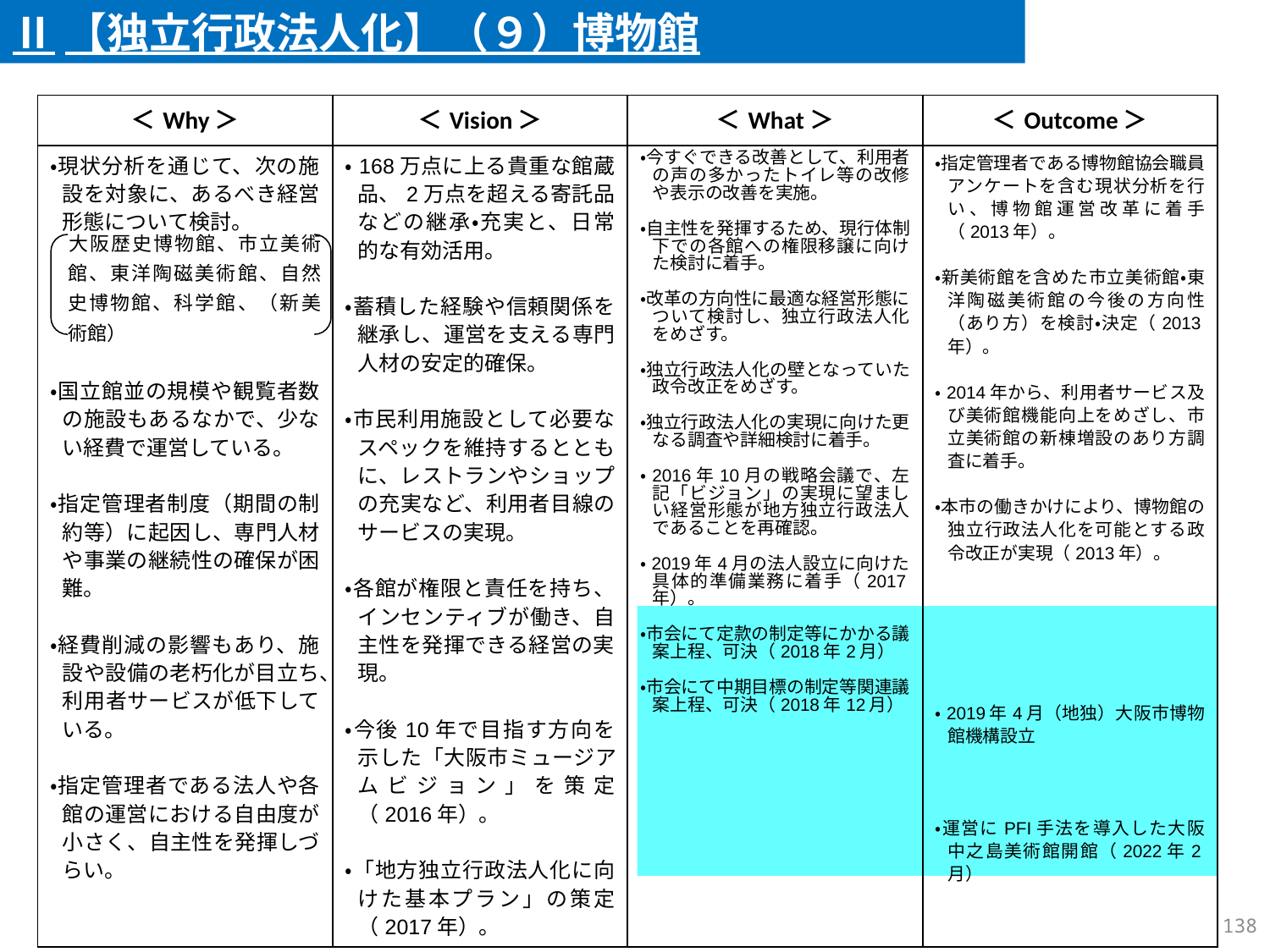

Ⅱ【独立行政法人化】（９）博物館
| ＜Why＞ | ＜Vision＞ | ＜What＞ | ＜Outcome＞ |
| --- | --- | --- | --- |
| ・現状分析を通じて、次の施設を対象に、あるべき経営形態について検討。 ・国立館並の規模や観覧者数の施設もあるなかで、少ない経費で運営している。 ・指定管理者制度（期間の制約等）に起因し、専門人材や事業の継続性の確保が困難。 ・経費削減の影響もあり、施設や設備の老朽化が目立ち、利用者サービスが低下している。 ・指定管理者である法人や各館の運営における自由度が小さく、自主性を発揮しづらい。 | ・168万点に上る貴重な館蔵品、2万点を超える寄託品などの継承・充実と、日常的な有効活用。 ・蓄積した経験や信頼関係を継承し、運営を支える専門人材の安定的確保。 ・市民利用施設として必要なスペックを維持するとともに、レストランやショップの充実など、利用者目線のサービスの実現。 ・各館が権限と責任を持ち、インセンティブが働き、自主性を発揮できる経営の実現。 ・今後10年で目指す方向を示した「大阪市ミュージアムビジョン」を策定（2016年）。 ・「地方独立行政法人化に向けた基本プラン」の策定（2017年）。 | ・今すぐできる改善として、利用者の声の多かったトイレ等の改修や表示の改善を実施。 ・自主性を発揮するため、現行体制下での各館への権限移譲に向けた検討に着手。 ・改革の方向性に最適な経営形態について検討し、独立行政法人化をめざす。 ・独立行政法人化の壁となっていた政令改正をめざす。 ・独立行政法人化の実現に向けた更なる調査や詳細検討に着手。 ・2016年10月の戦略会議で、左記「ビジョン」の実現に望ましい経営形態が地方独立行政法人であることを再確認。 ・2019年4月の法人設立に向けた具体的準備業務に着手（2017年）。 ・市会にて定款の制定等にかかる議案上程、可決（2018年2月） ・市会にて中期目標の制定等関連議案上程、可決（2018年12月） | ・指定管理者である博物館協会職員アンケートを含む現状分析を行い、博物館運営改革に着手（2013年）。 ・新美術館を含めた市立美術館・東洋陶磁美術館の今後の方向性（あり方）を検討・決定（2013年）。 ・2014年から、利用者サービス及び美術館機能向上をめざし、市立美術館の新棟増設のあり方調査に着手。 ・本市の働きかけにより、博物館の独立行政法人化を可能とする政令改正が実現（2013年）。 ・2019年4月（地独）大阪市博物館機構設立 ・運営にPFI手法を導入した大阪中之島美術館開館（2022年2月） |
大阪歴史博物館、市立美術館、東洋陶磁美術館、自然史博物館、科学館、（新美術館）

138